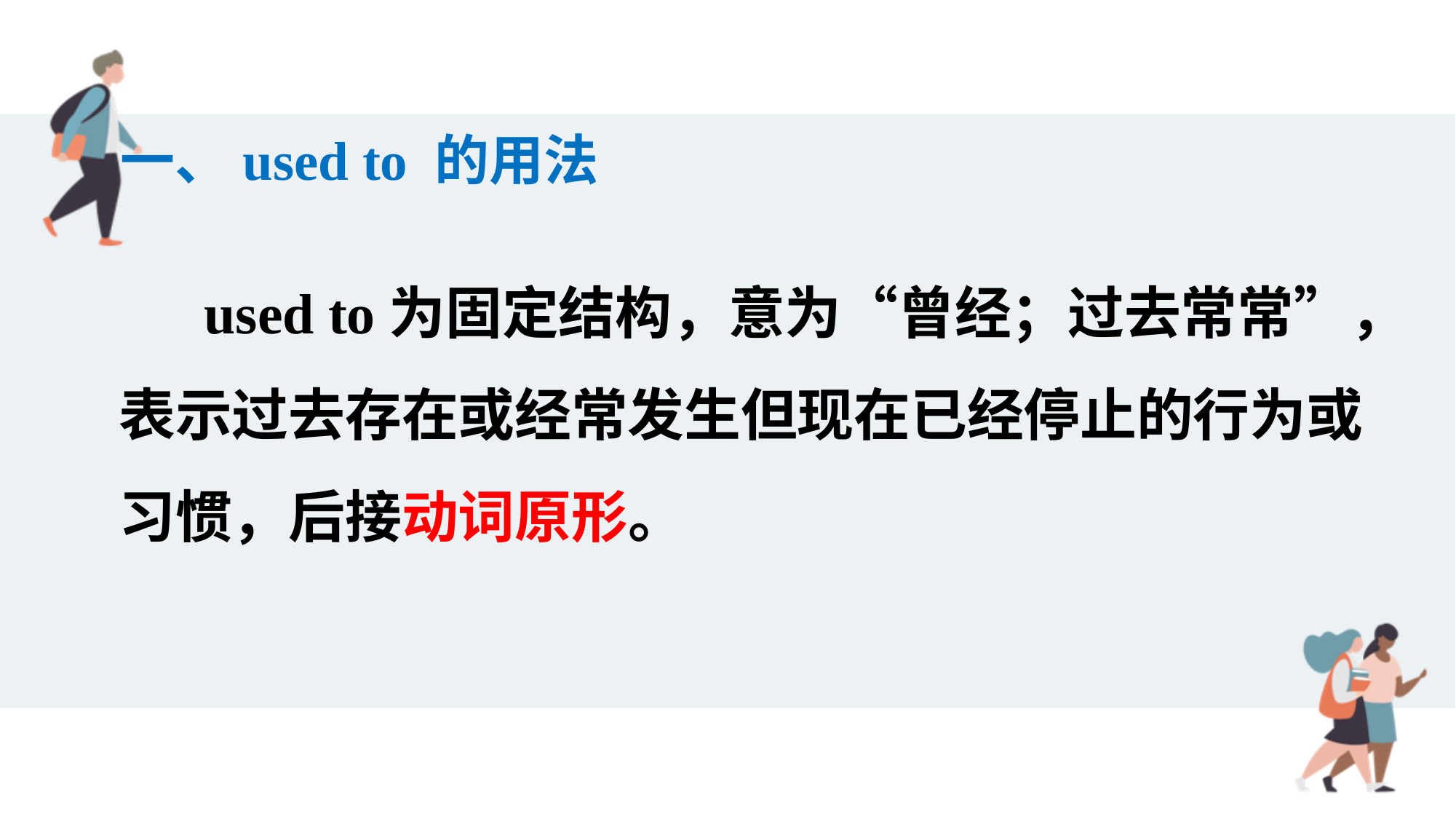

一、used to 的用法
      used to为固定结构，意为“曾经；过去常常”，表示过去存在或经常发生但现在已经停止的行为或习惯，后接动词原形。